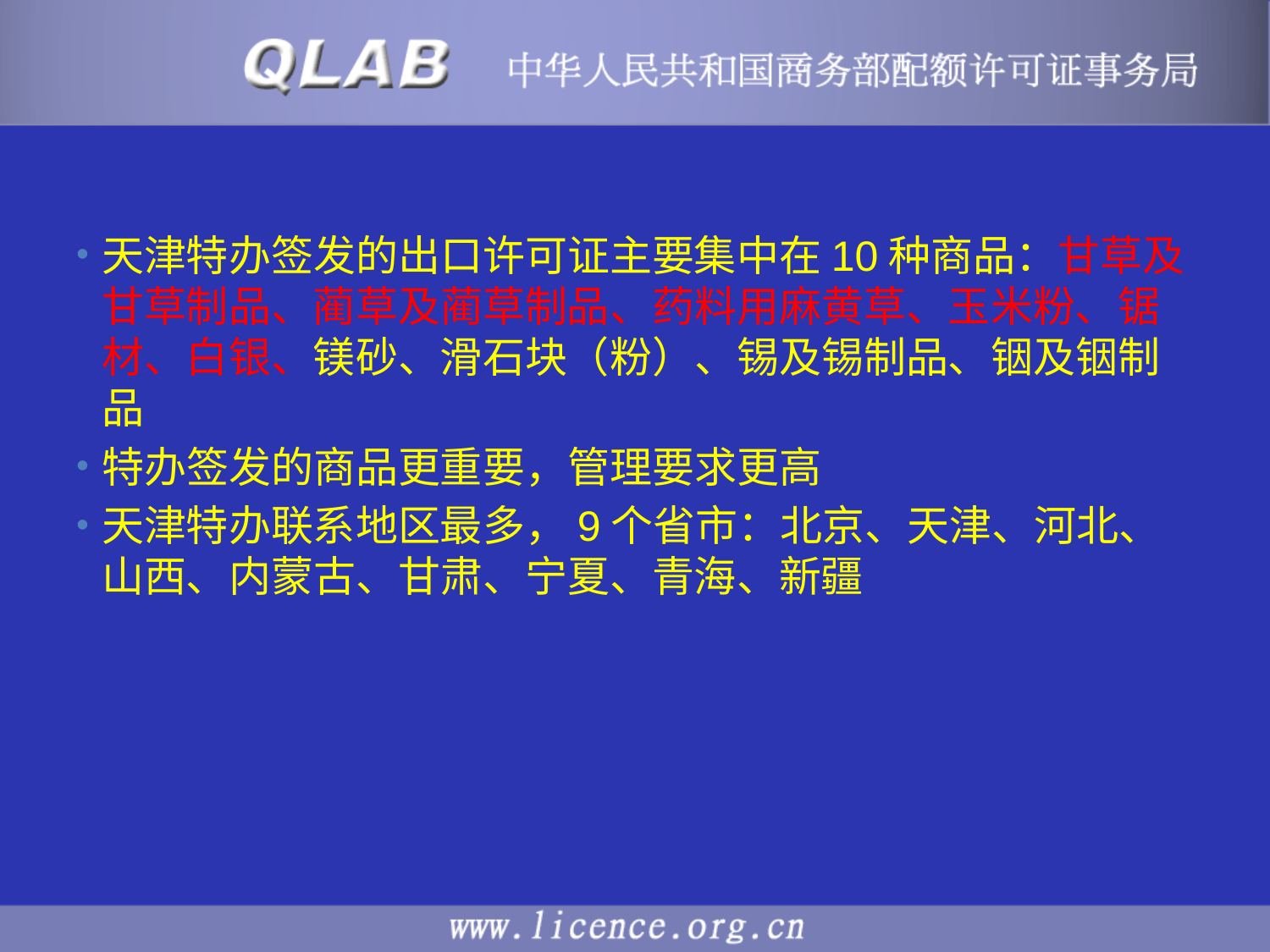

#
天津特办签发的出口许可证主要集中在10种商品：甘草及甘草制品、蔺草及蔺草制品、药料用麻黄草、玉米粉、锯材、白银、镁砂、滑石块（粉）、锡及锡制品、铟及铟制品
特办签发的商品更重要，管理要求更高
天津特办联系地区最多，9个省市：北京、天津、河北、山西、内蒙古、甘肃、宁夏、青海、新疆